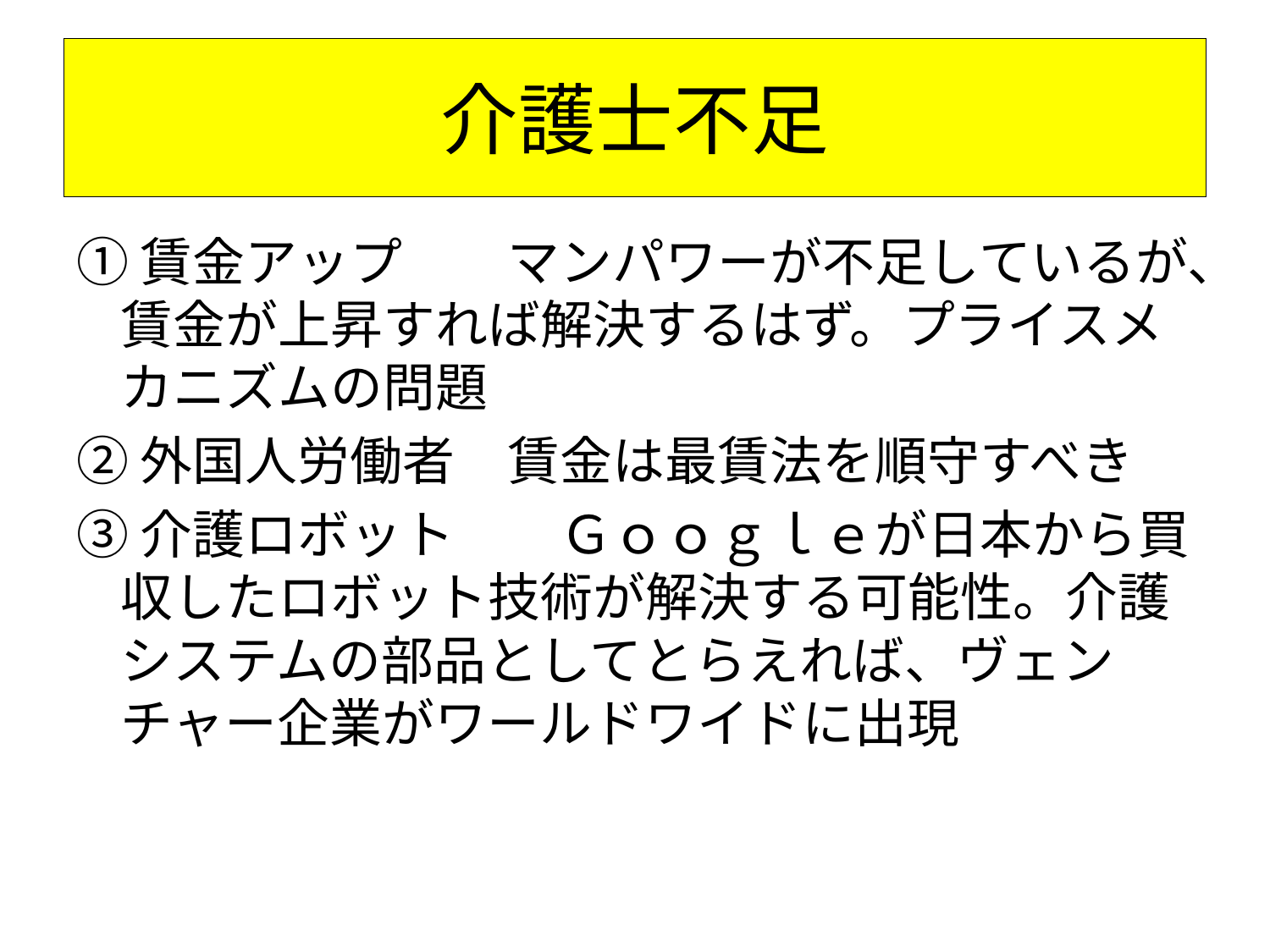

# 介護士不足
①賃金アップ　　マンパワーが不足しているが、賃金が上昇すれば解決するはず。プライスメカニズムの問題
②外国人労働者　賃金は最賃法を順守すべき
③介護ロボット　　Ｇｏｏｇｌｅが日本から買収したロボット技術が解決する可能性。介護システムの部品としてとらえれば、ヴェンチャー企業がワールドワイドに出現